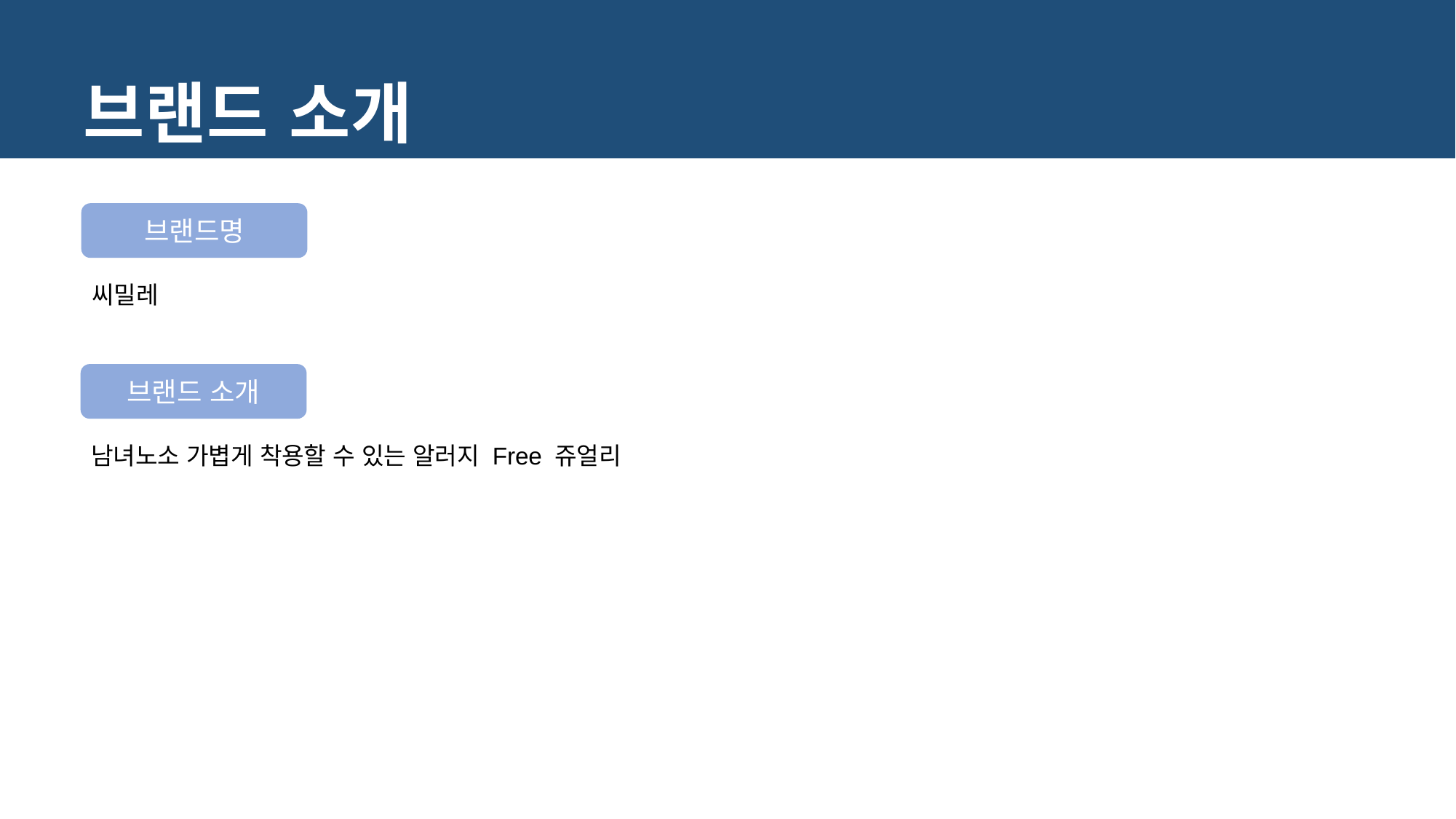

# 브랜드 소개
브랜드명
씨밀레
브랜드 소개
남녀노소 가볍게 착용할 수 있는 알러지 Free 쥬얼리